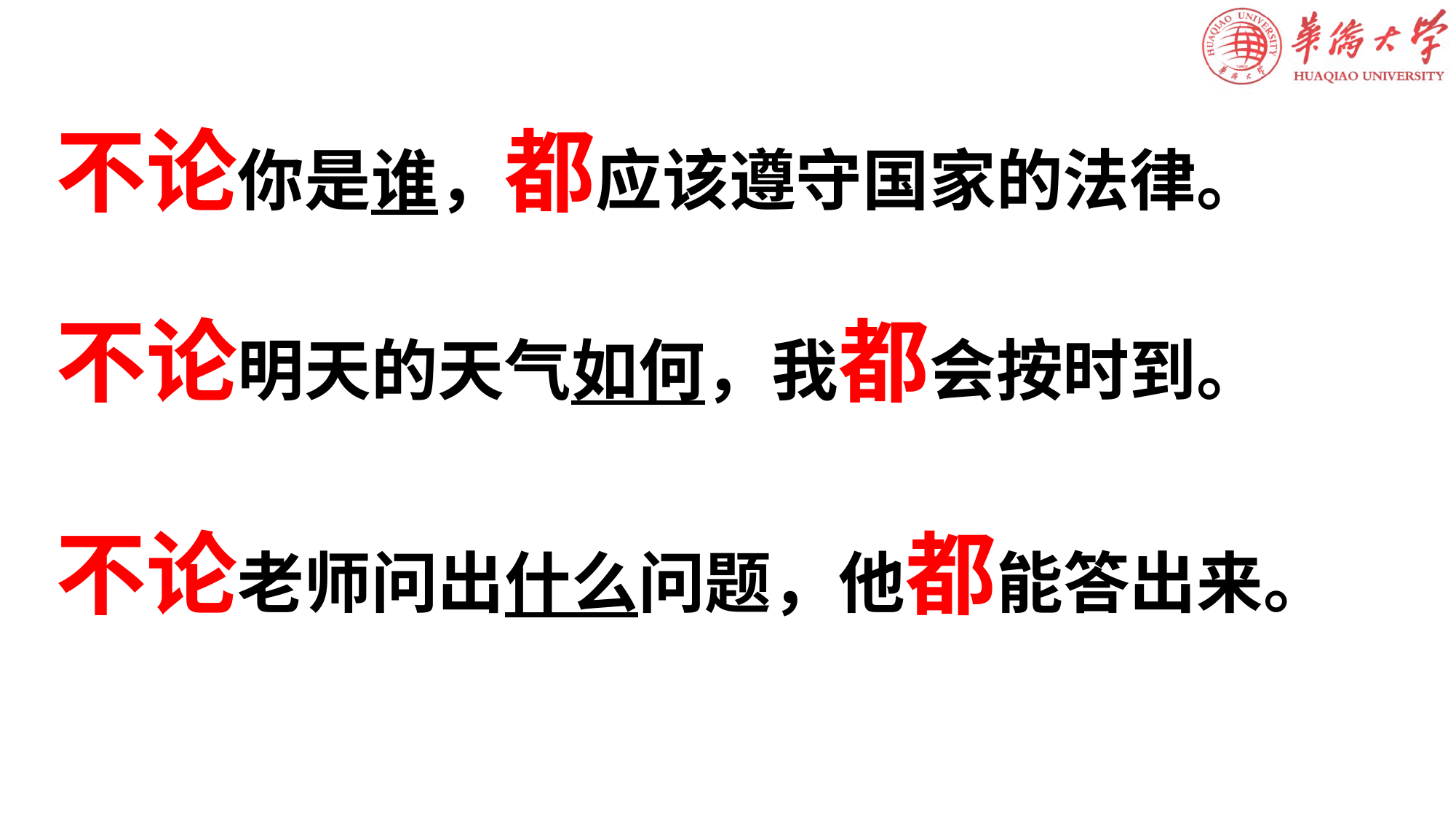

不论你是谁，都应该遵守国家的法律。
不论明天的天气如何，我都会按时到。
不论老师问出什么问题，他都能答出来。